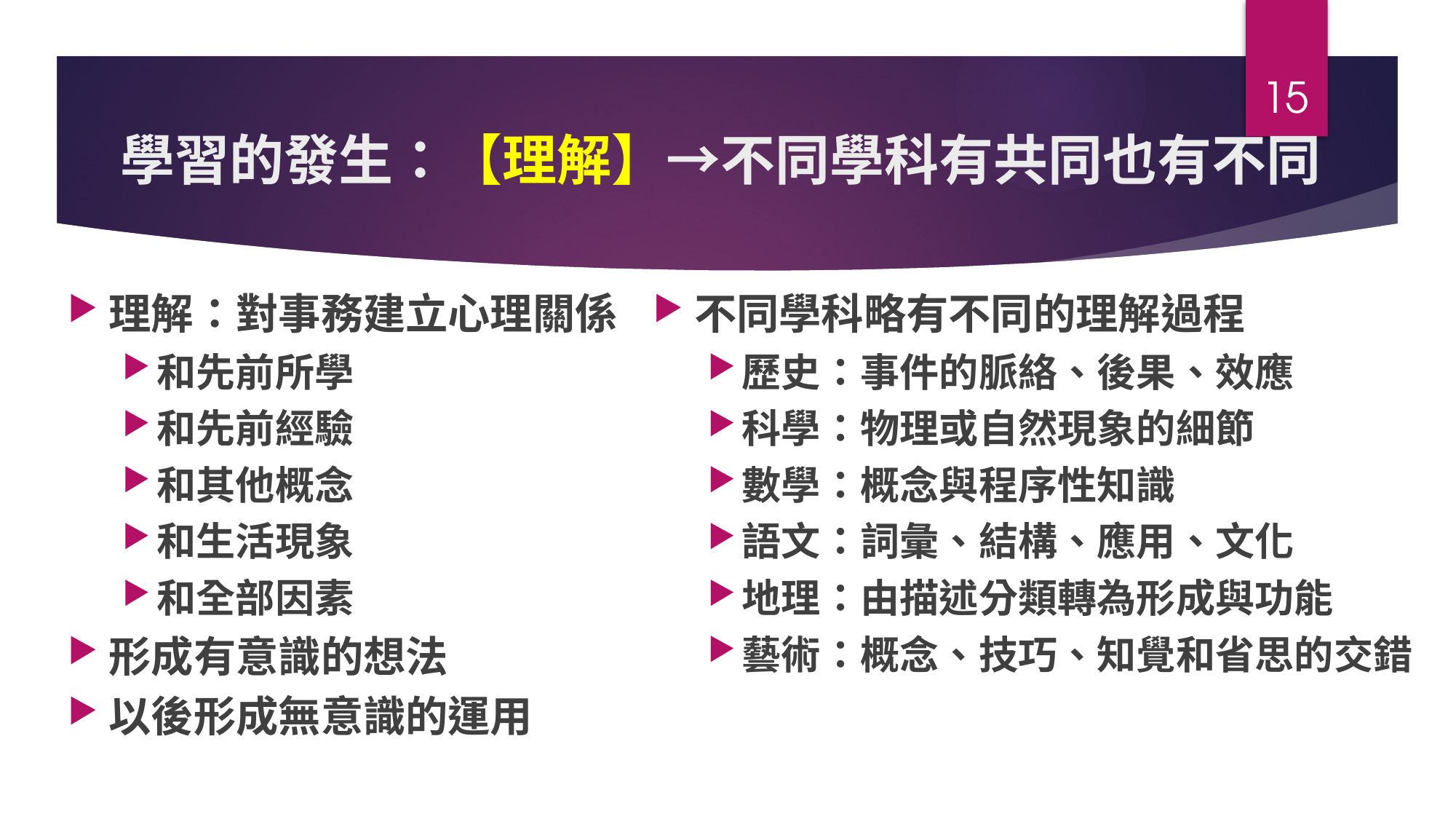

15
# 學習的發生：【理解】→不同學科有共同也有不同
理解：對事務建立心理關係
和先前所學
和先前經驗
和其他概念
和生活現象
和全部因素
形成有意識的想法
以後形成無意識的運用
不同學科略有不同的理解過程
歷史：事件的脈絡、後果、效應
科學：物理或自然現象的細節
數學：概念與程序性知識
語文：詞彙、結構、應用、文化
地理：由描述分類轉為形成與功能
藝術：概念、技巧、知覺和省思的交錯